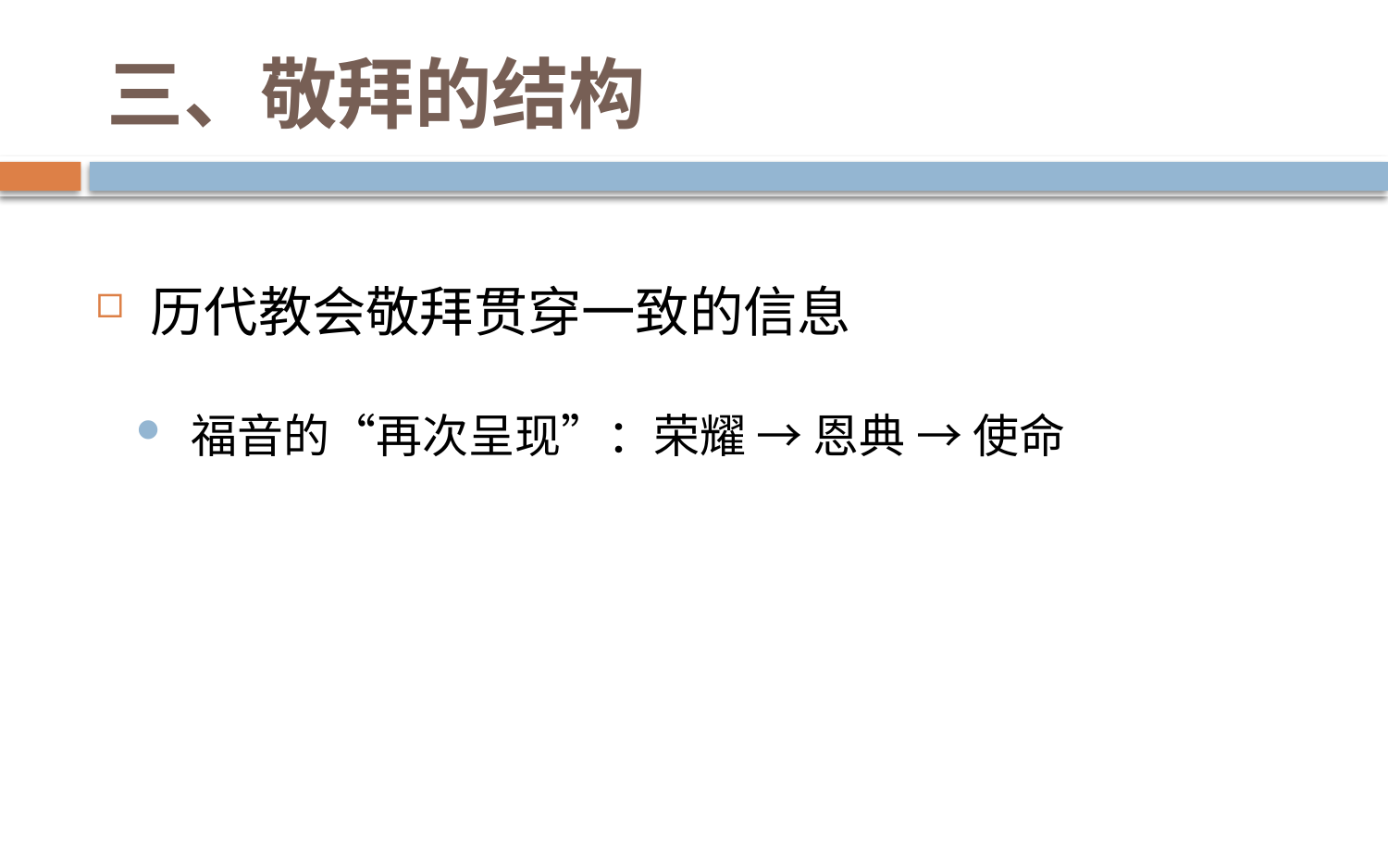

# 三、敬拜的结构
历代教会敬拜贯穿一致的信息
福音的“再次呈现”：荣耀 → 恩典 → 使命